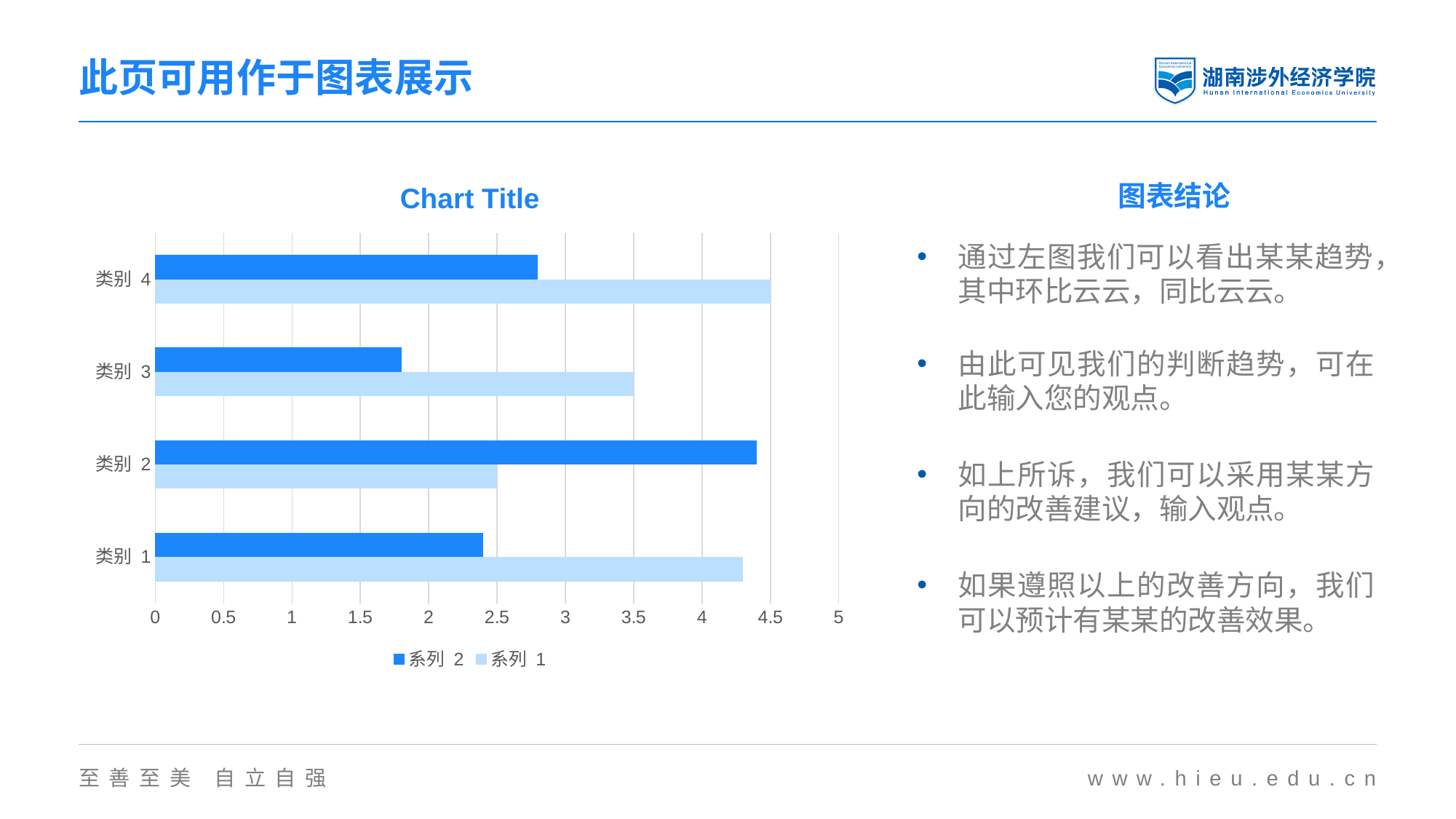

此页可用作于图表展示

### Chart:

| Category | 系列 1 | 系列 2 |
|---|---|---|
| 类别 1 | 4.3 | 2.4 |
| 类别 2 | 2.5 | 4.4 |
| 类别 3 | 3.5 | 1.8 |
| 类别 4 | 4.5 | 2.8 |
图表结论
通过左图我们可以看出某某趋势，其中环比云云，同比云云。
由此可见我们的判断趋势，可在此输入您的观点。
如上所诉，我们可以采用某某方向的改善建议，输入观点。
如果遵照以上的改善方向，我们可以预计有某某的改善效果。